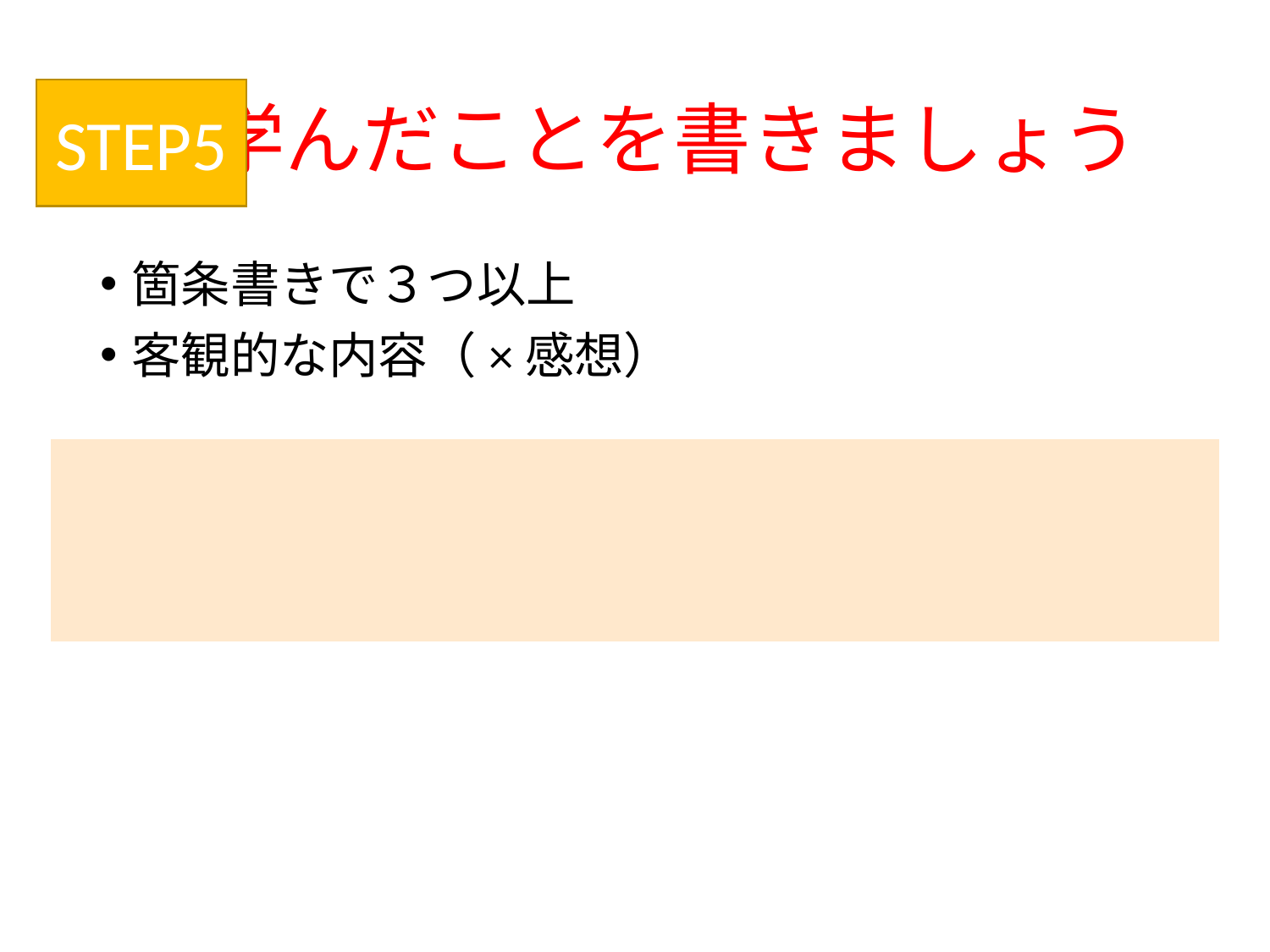

# 学んだことを書きましょう
STEP5
箇条書きで３つ以上
客観的な内容（×感想）
|  |
| --- |